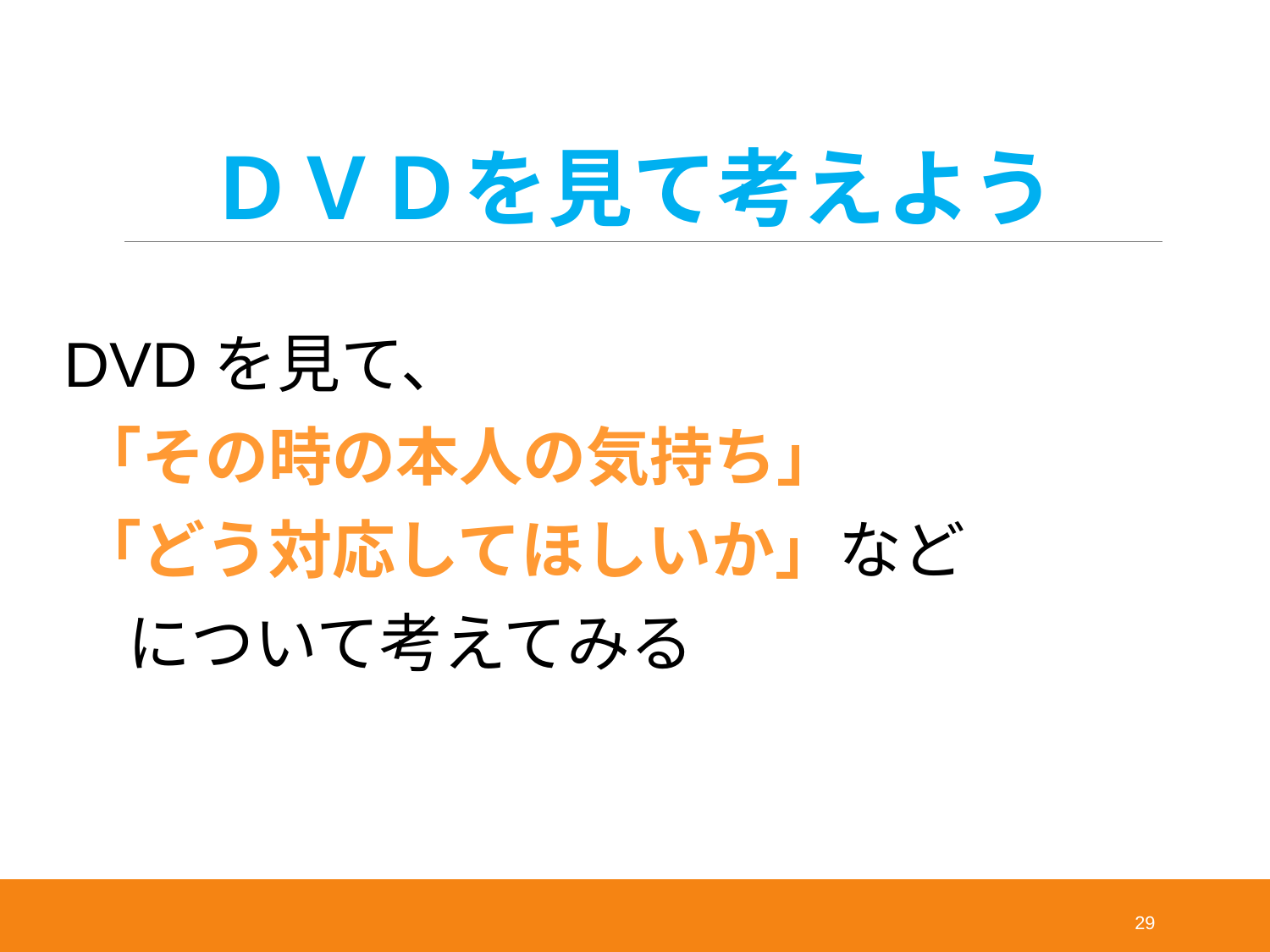

ＤＶＤを見て考えよう
DVDを見て、
「その時の本人の気持ち」
「どう対応してほしいか」など
　について考えてみる

29